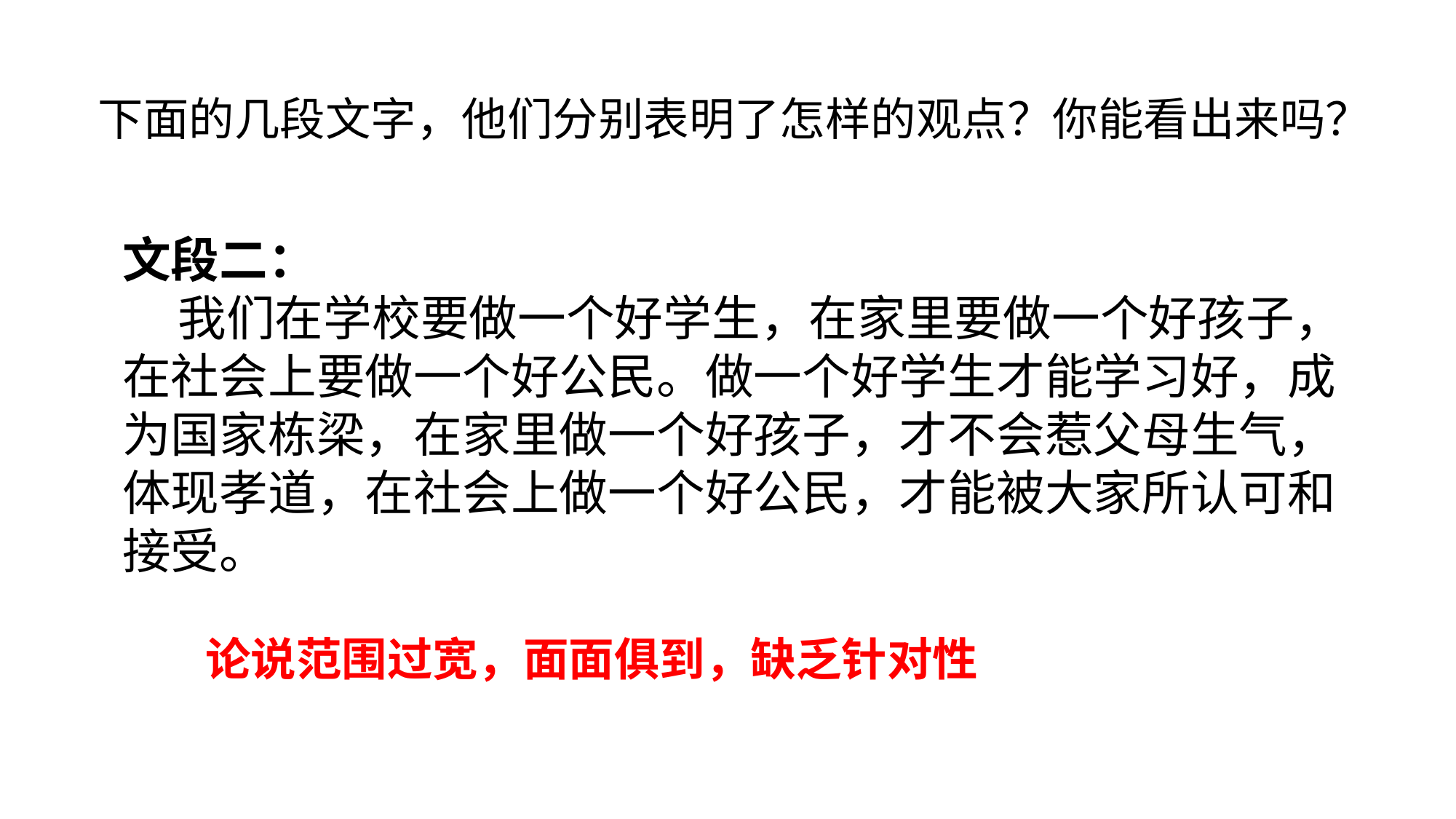

下面的几段文字，他们分别表明了怎样的观点？你能看出来吗？
文段二：
    我们在学校要做一个好学生，在家里要做一个好孩子，在社会上要做一个好公民。做一个好学生才能学习好，成为国家栋梁，在家里做一个好孩子，才不会惹父母生气，体现孝道，在社会上做一个好公民，才能被大家所认可和接受。
论说范围过宽，面面俱到，缺乏针对性